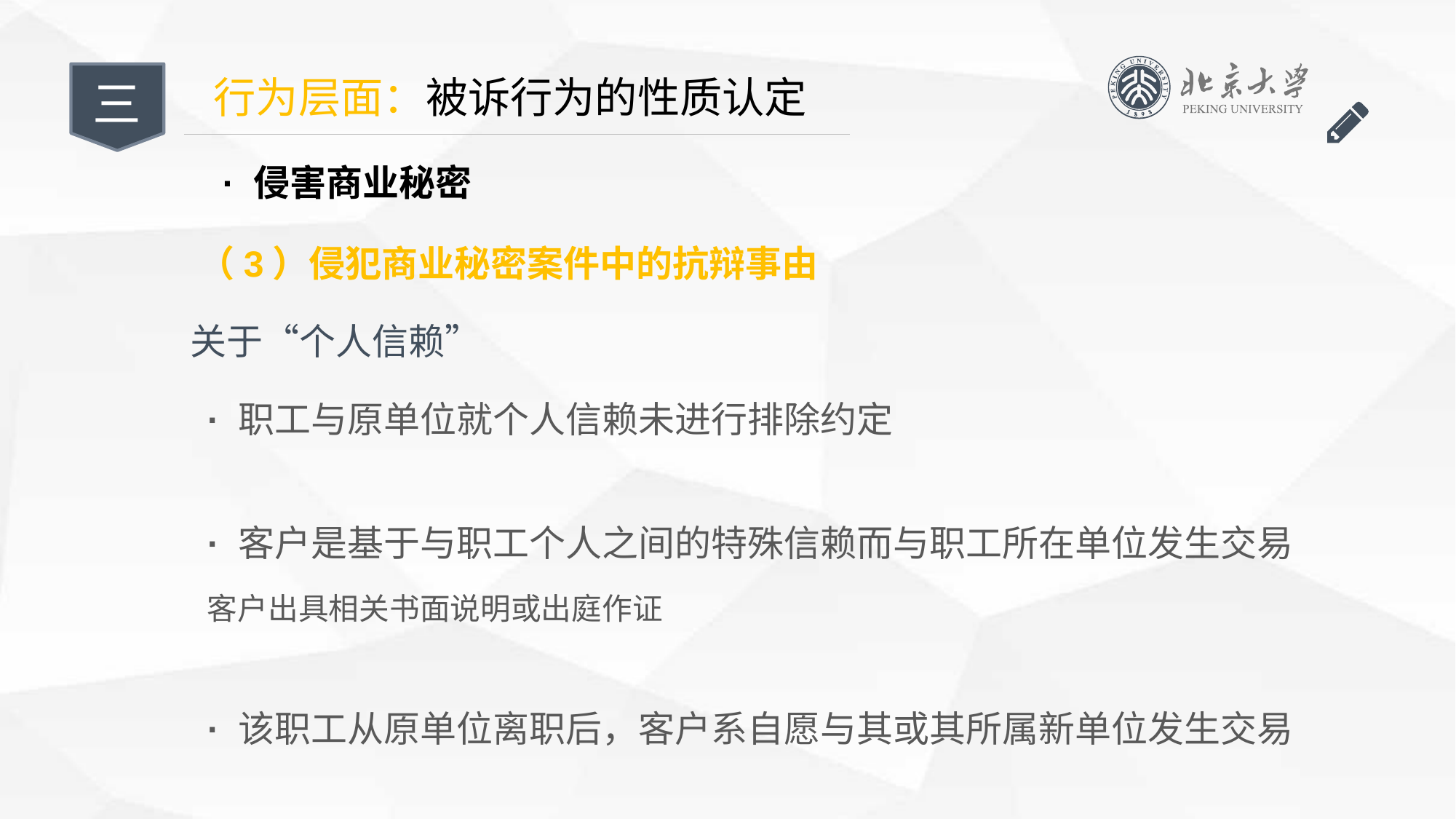

三
行为层面：被诉行为的性质认定
· 侵害商业秘密
（3）侵犯商业秘密案件中的抗辩事由
关于“个人信赖”
· 职工与原单位就个人信赖未进行排除约定

· 客户是基于与职工个人之间的特殊信赖而与职工所在单位发生交易
客户出具相关书面说明或出庭作证

· 该职工从原单位离职后，客户系自愿与其或其所属新单位发生交易